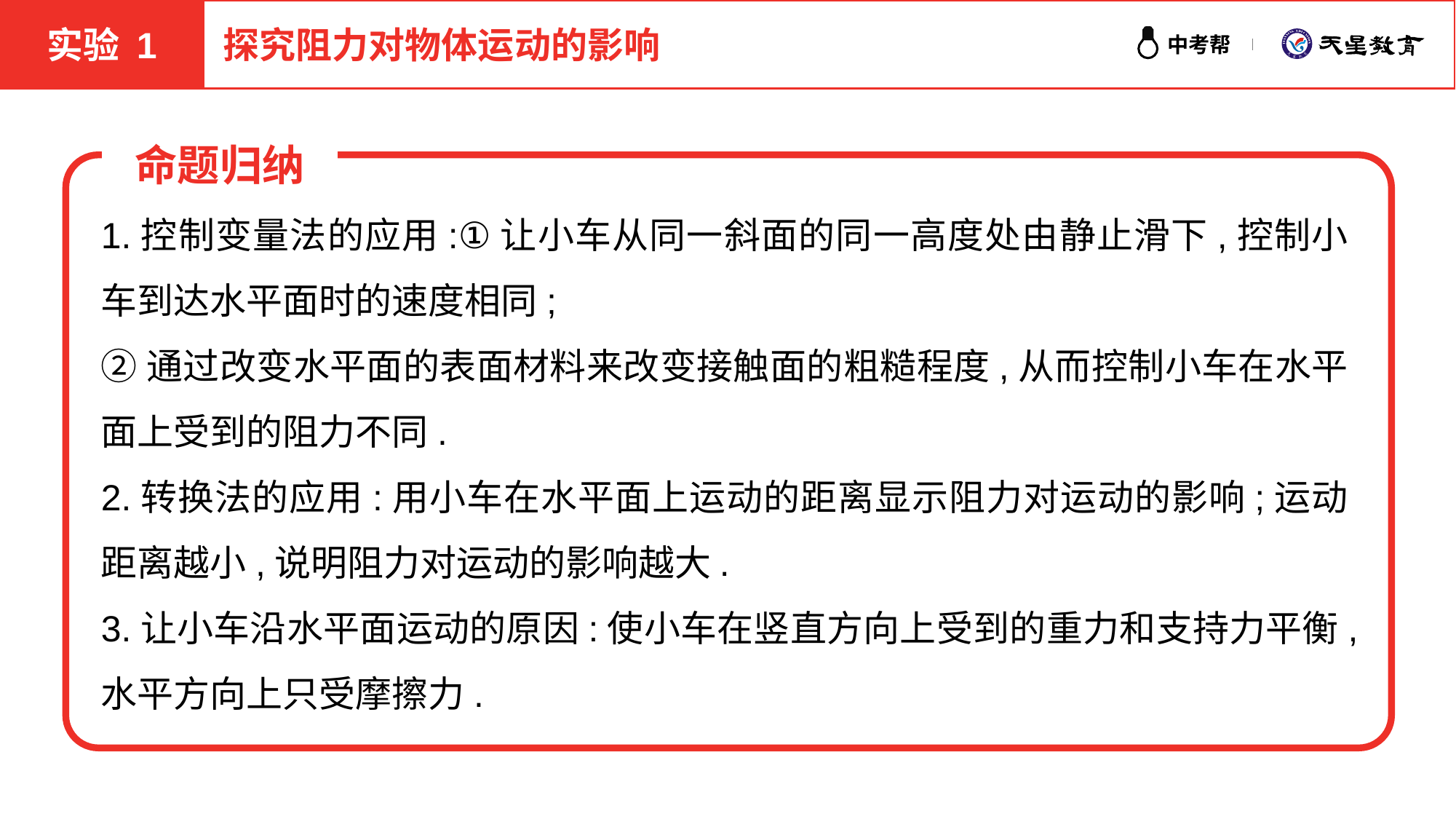

实验 1
探究阻力对物体运动的影响
命题归纳

1.控制变量法的应用:①让小车从同一斜面的同一高度处由静止滑下,控制小车到达水平面时的速度相同;
②通过改变水平面的表面材料来改变接触面的粗糙程度,从而控制小车在水平面上受到的阻力不同.
2.转换法的应用:用小车在水平面上运动的距离显示阻力对运动的影响;运动距离越小,说明阻力对运动的影响越大.
3.让小车沿水平面运动的原因:使小车在竖直方向上受到的重力和支持力平衡,水平方向上只受摩擦力.